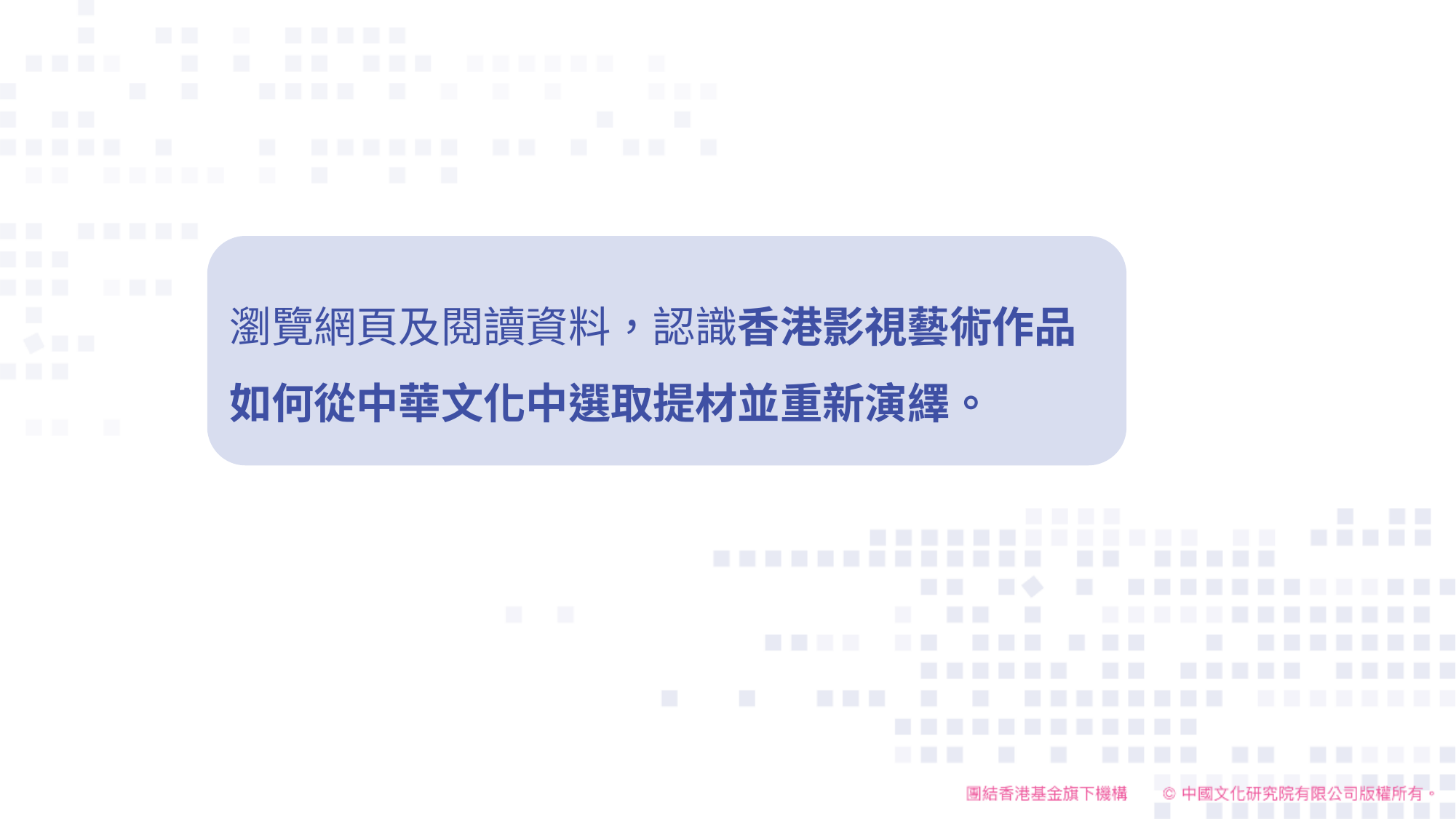

瀏覽網頁及閱讀資料，認識香港影視藝術作品如何從中華文化中選取提材並重新演繹。